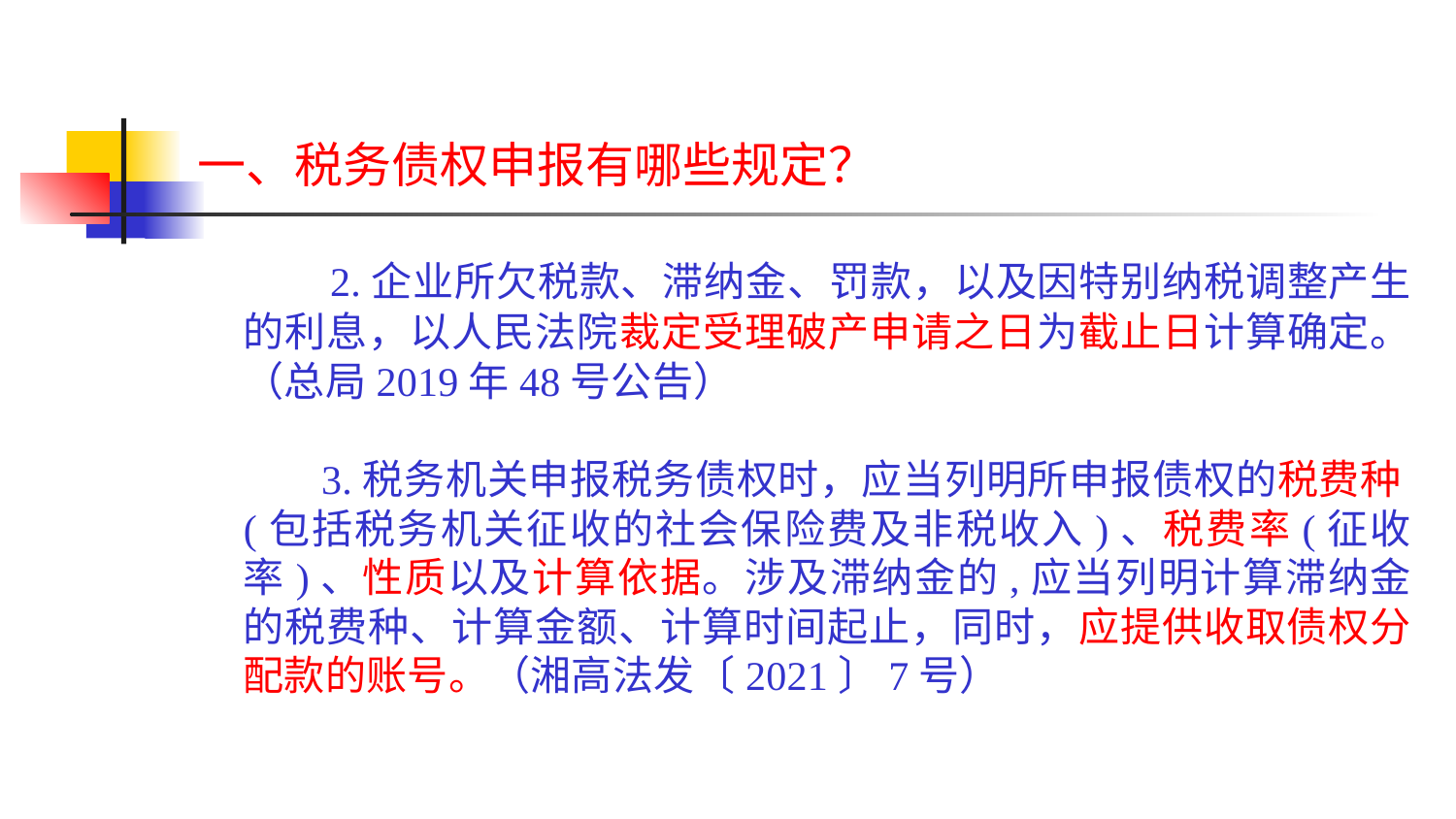

# 一、税务债权申报有哪些规定？
          2.企业所欠税款、滞纳金、罚款，以及因特别纳税调整产生的利息，以人民法院裁定受理破产申请之日为截止日计算确定。（总局2019年48号公告）

           3.税务机关申报税务债权时，应当列明所申报债权的税费种(包括税务机关征收的社会保险费及非税收入)、税费率(征收率)、性质以及计算依据。涉及滞纳金的,应当列明计算滞纳金的税费种、计算金额、计算时间起止，同时，应提供收取债权分配款的账号。（湘高法发〔2021〕7号）